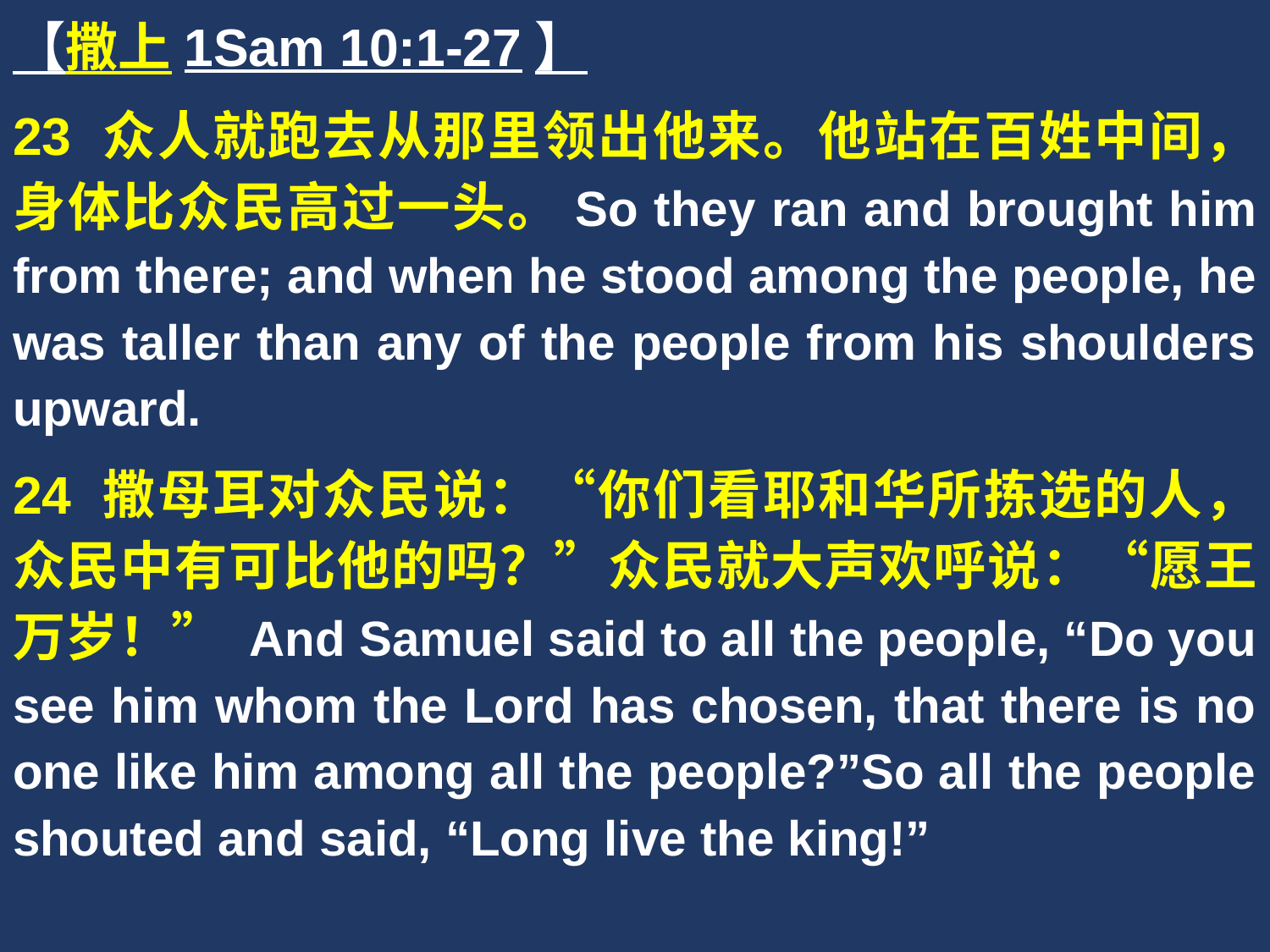

【撒上1Sam 10:1-27】
23 众人就跑去从那里领出他来。他站在百姓中间，身体比众民高过一头。So they ran and brought him from there; and when he stood among the people, he was taller than any of the people from his shoulders upward.
24 撒母耳对众民说：“你们看耶和华所拣选的人，众民中有可比他的吗？”众民就大声欢呼说：“愿王万岁！” And Samuel said to all the people, “Do you see him whom the Lord has chosen, that there is no one like him among all the people?”So all the people shouted and said, “Long live the king!”